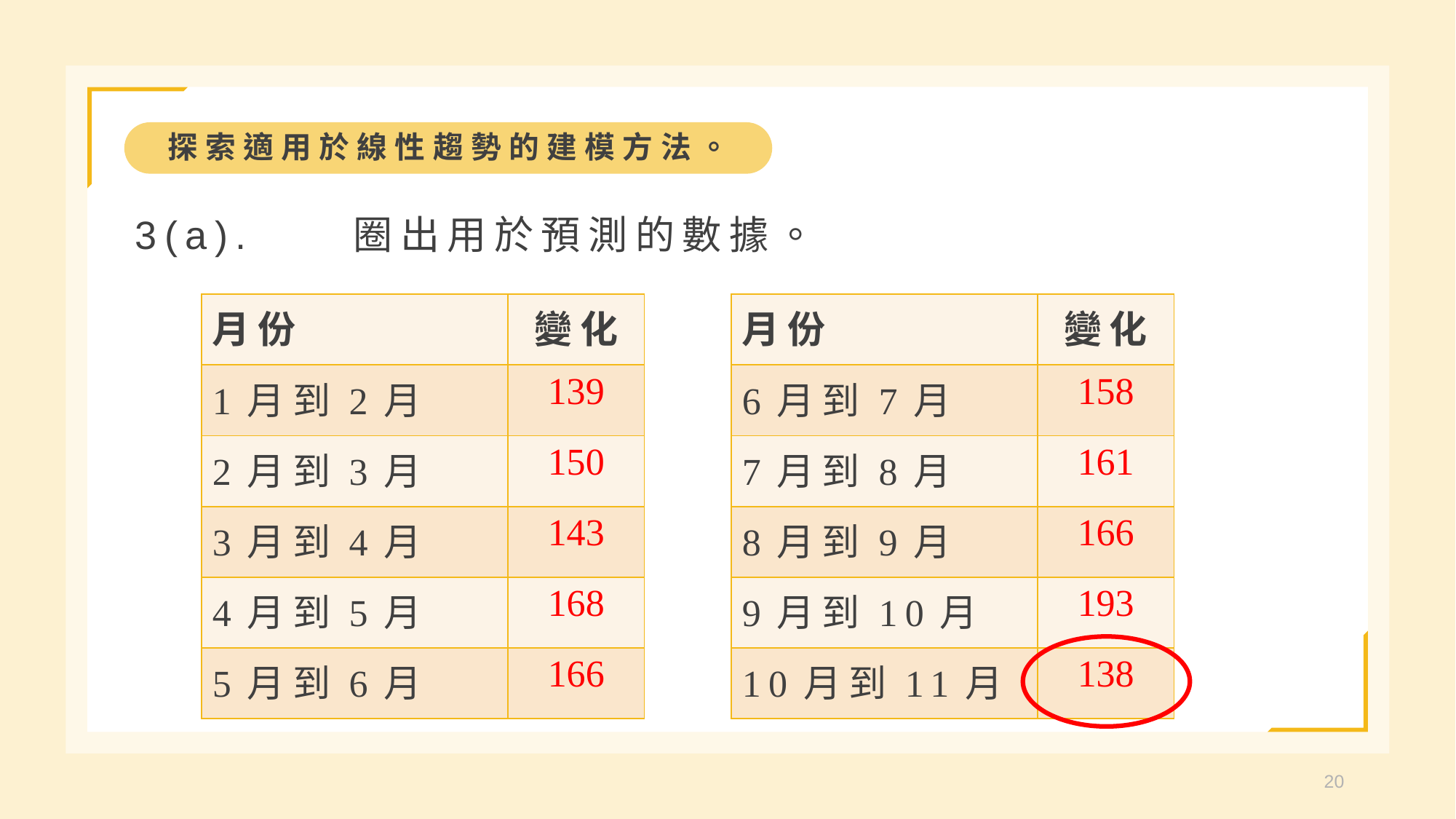

探索適用於線性趨勢的建模方法。
3(a).	圈出用於預測的數據。
| 月份 | 變化 |
| --- | --- |
| 1月到2月 | 139 |
| 2月到3月 | 150 |
| 3月到4月 | 143 |
| 4月到5月 | 168 |
| 5月到6月 | 166 |
| 月份 | 變化 |
| --- | --- |
| 6月到7月 | 158 |
| 7月到8月 | 161 |
| 8月到9月 | 166 |
| 9月到10月 | 193 |
| 10月到11月 | 138 |

20